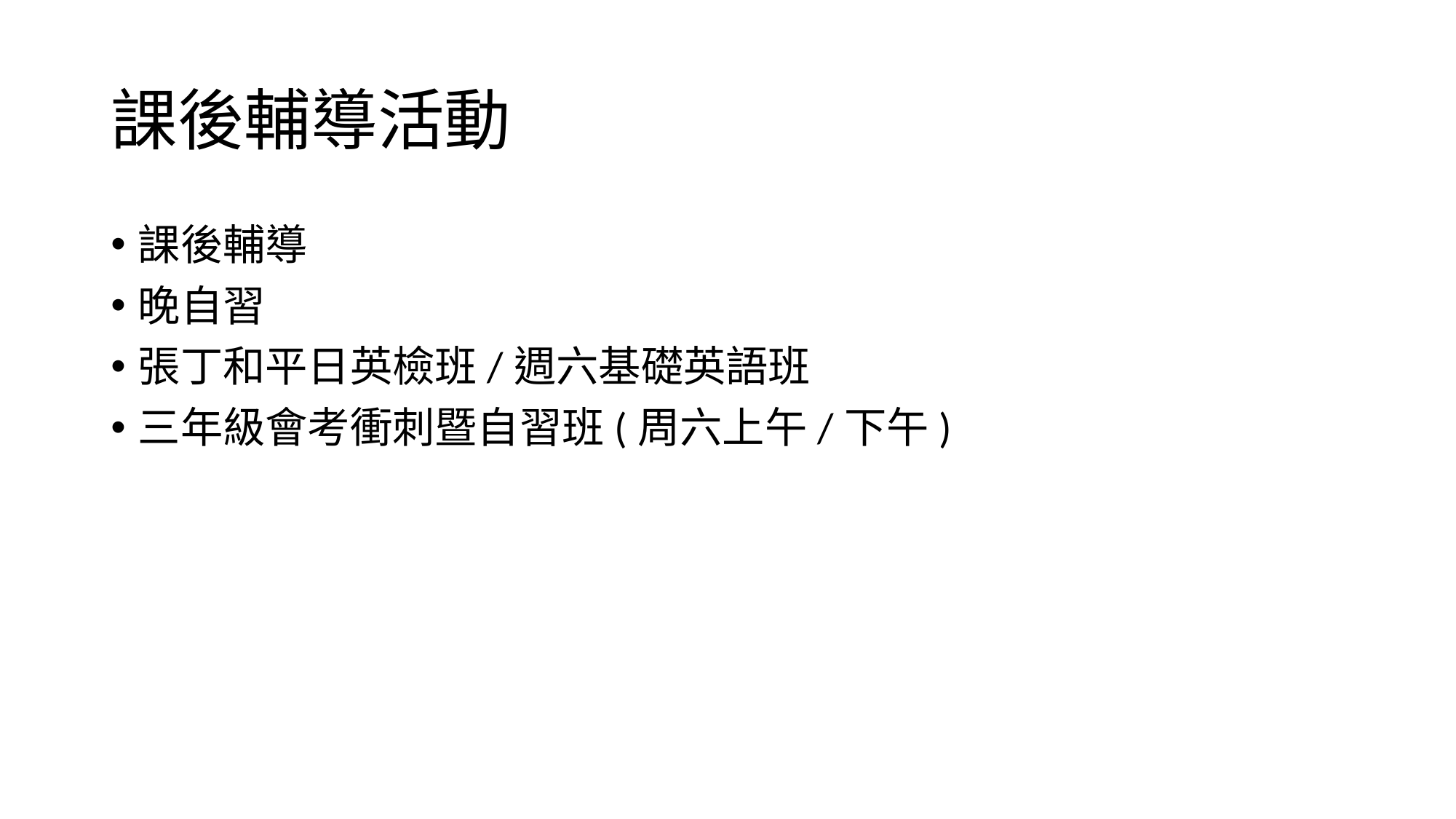

# 課後輔導活動
課後輔導
晚自習
張丁和平日英檢班/週六基礎英語班
三年級會考衝刺暨自習班(周六上午/下午)